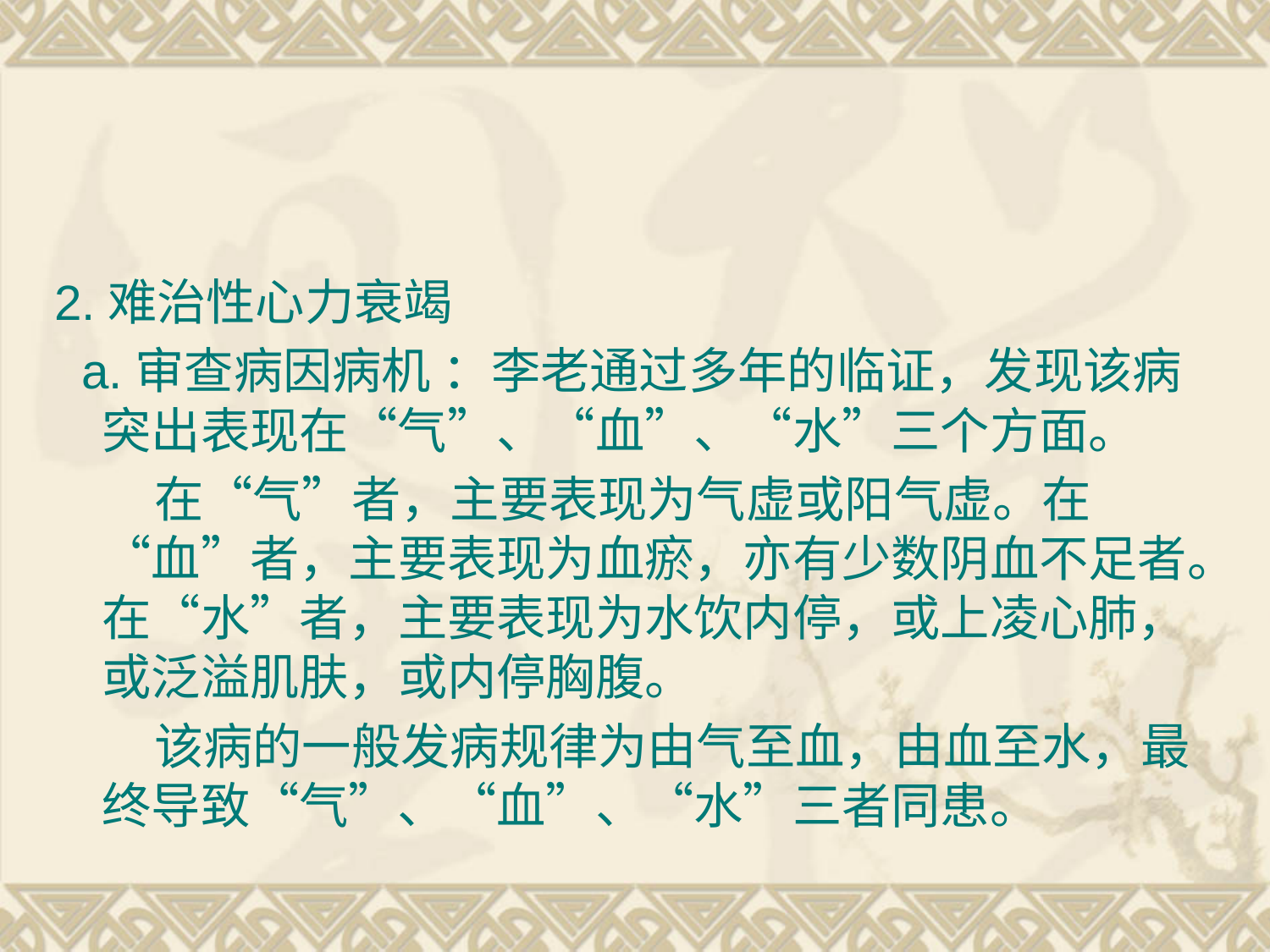

#
2.难治性心力衰竭
  a.审查病因病机 ：李老通过多年的临证，发现该病突出表现在“气”、“血”、“水”三个方面。
        在“气”者，主要表现为气虚或阳气虚。在“血”者，主要表现为血瘀，亦有少数阴血不足者。在“水”者，主要表现为水饮内停，或上凌心肺，或泛溢肌肤，或内停胸腹。
        该病的一般发病规律为由气至血，由血至水，最终导致“气”、“血”、“水”三者同患。